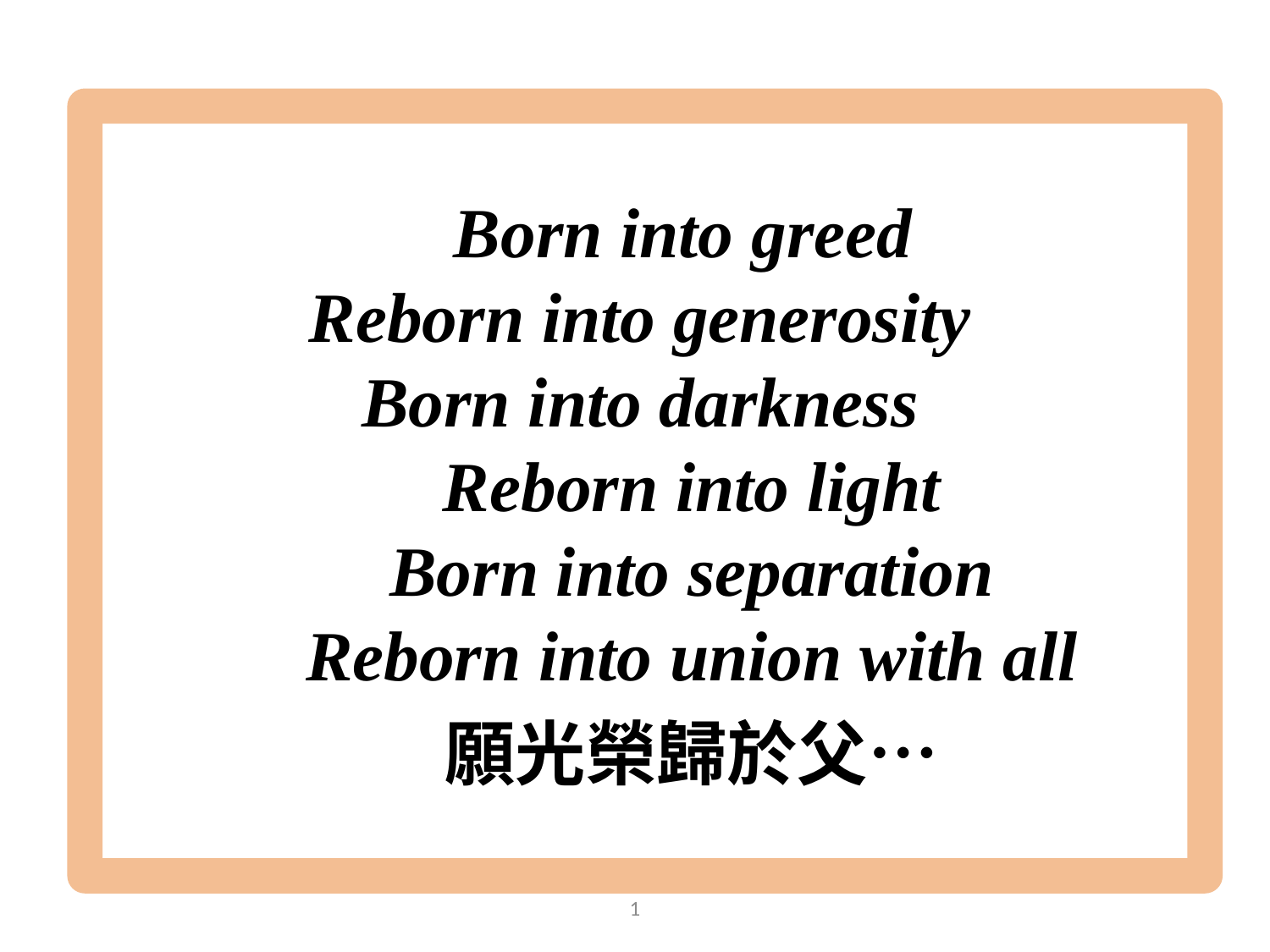

Born into greed
Reborn into generosity
Born into darkness
	Reborn into light
	Born into separation
	Reborn into union with all
	願光榮歸於父…

1